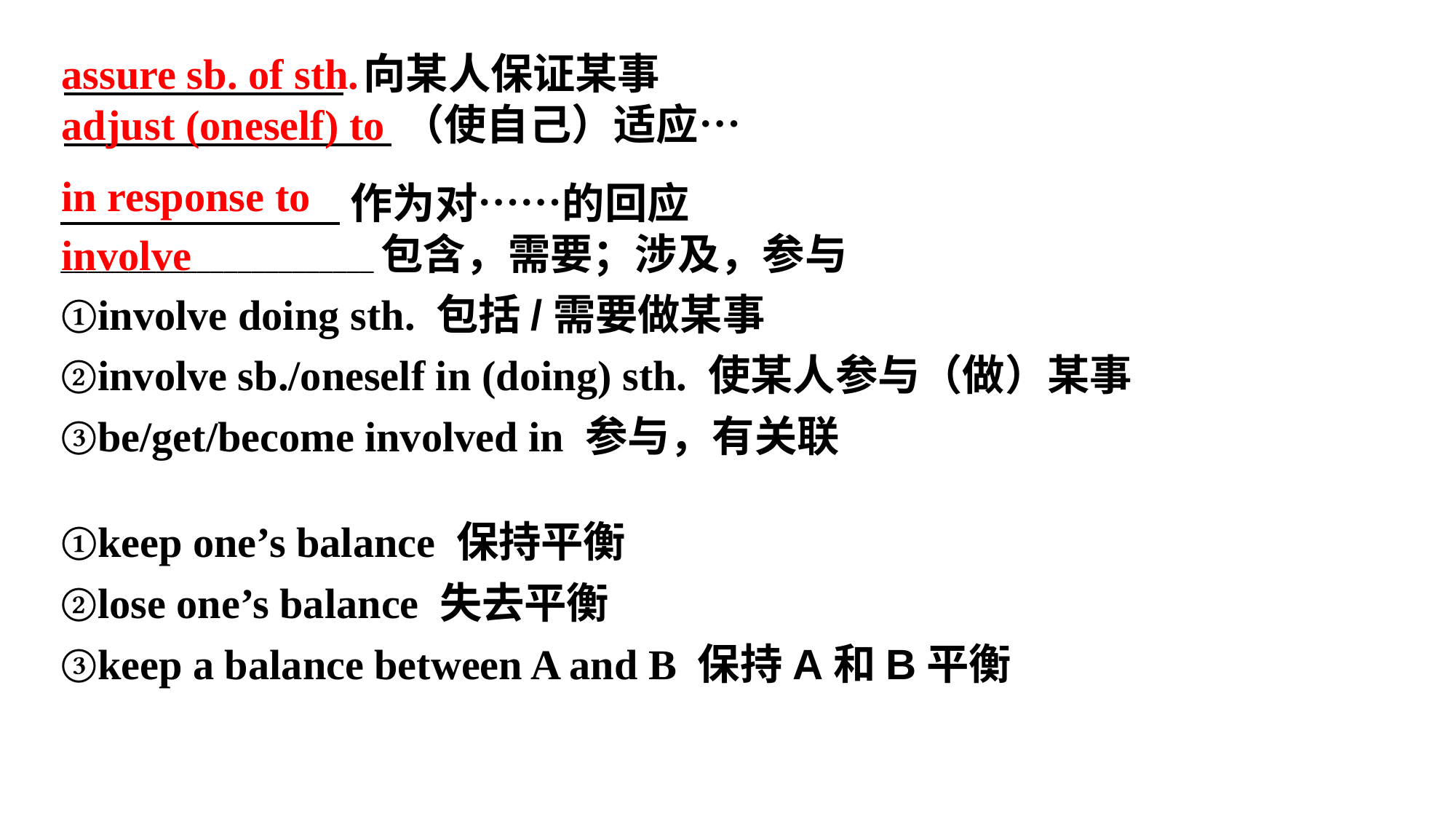

assure sb. of sth.
                              向某人保证某事
                                  （使自己）适应…
adjust (oneself) to
in response to
                             作为对……的回应
_______________________包含，需要；涉及，参与
①involve doing sth. 包括/需要做某事
②involve sb./oneself in (doing) sth. 使某人参与（做）某事
③be/get/become involved in 参与，有关联

①keep one’s balance 保持平衡
②lose one’s balance 失去平衡
③keep a balance between A and B 保持A和B平衡

involve